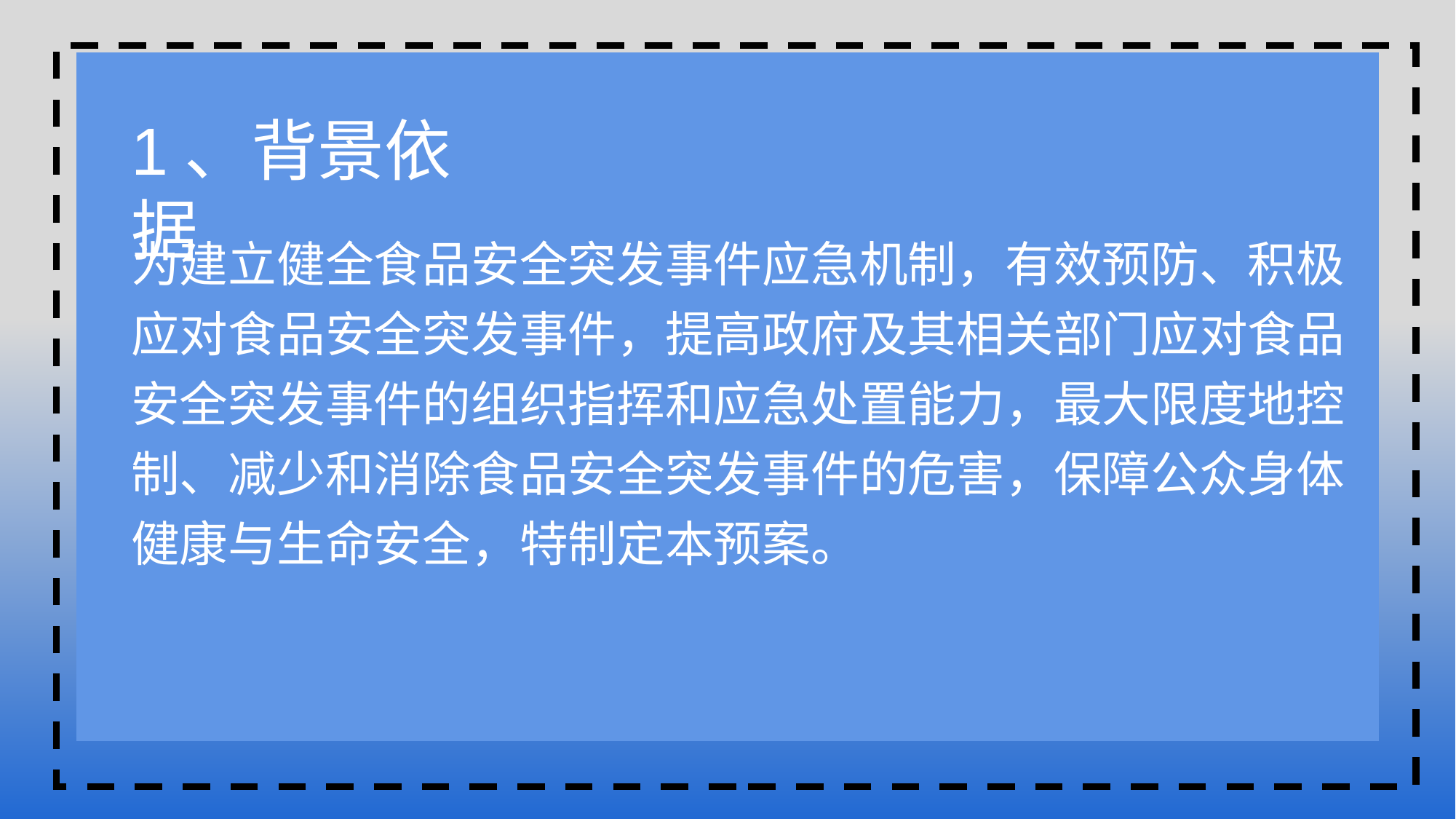

为建立健全食品安全突发事件应急机制，有效预防、积极应对食品安全突发事件，提高政府及其相关部门应对食品安全突发事件的组织指挥和应急处置能力，最大限度地控制、减少和消除食品安全突发事件的危害，保障公众身体健康与生命安全，特制定本预案。
1、背景依据